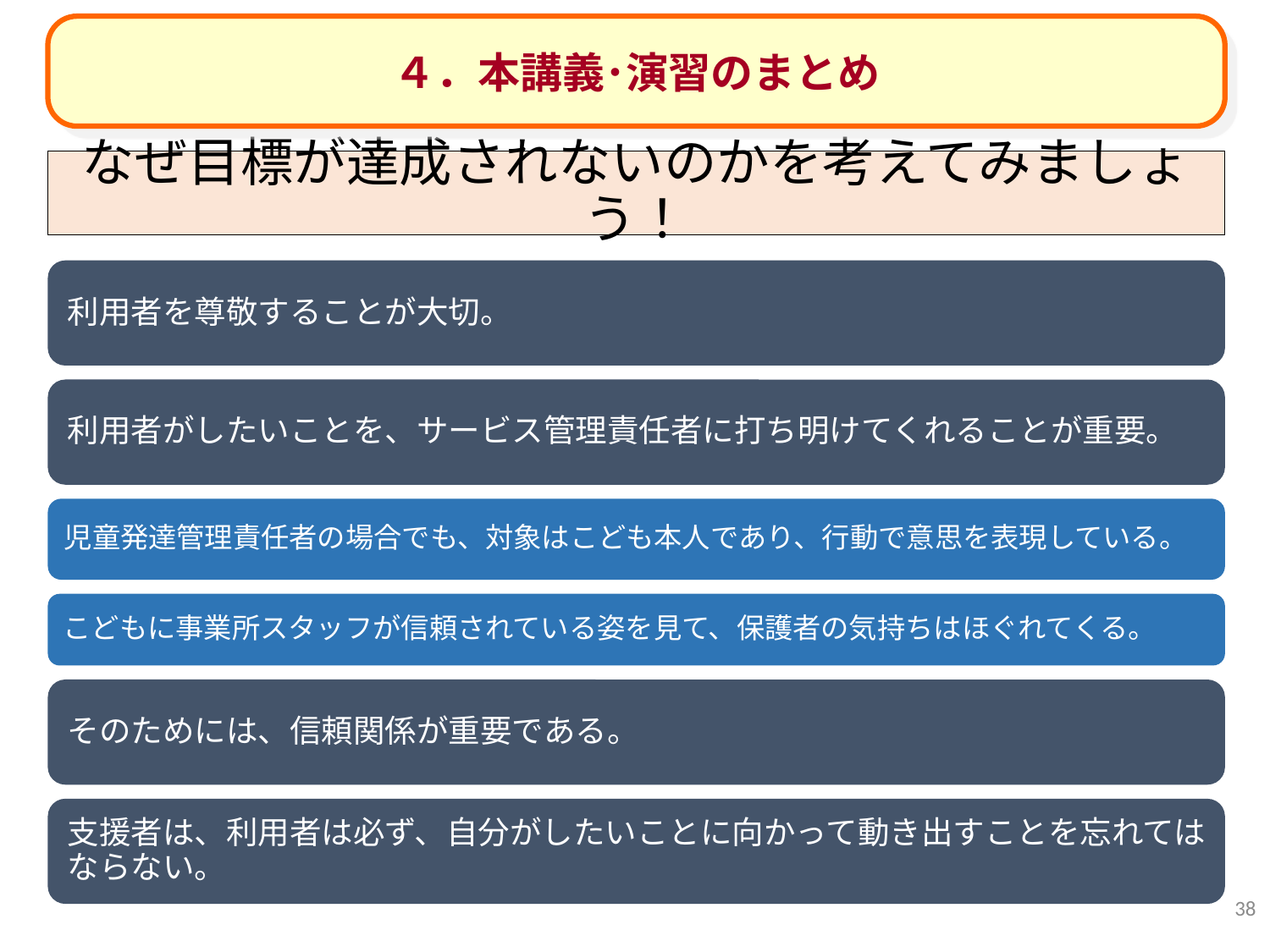

４．本講義･演習のまとめ
# なぜ目標が達成されないのかを考えてみましょう！
利用者を尊敬することが大切。
利用者がしたいことを、サービス管理責任者に打ち明けてくれることが重要。
児童発達管理責任者の場合でも、対象はこども本人であり、行動で意思を表現している。
こどもに事業所スタッフが信頼されている姿を見て、保護者の気持ちはほぐれてくる。
そのためには、信頼関係が重要である。
支援者は、利用者は必ず、自分がしたいことに向かって動き出すことを忘れてはならない。
38